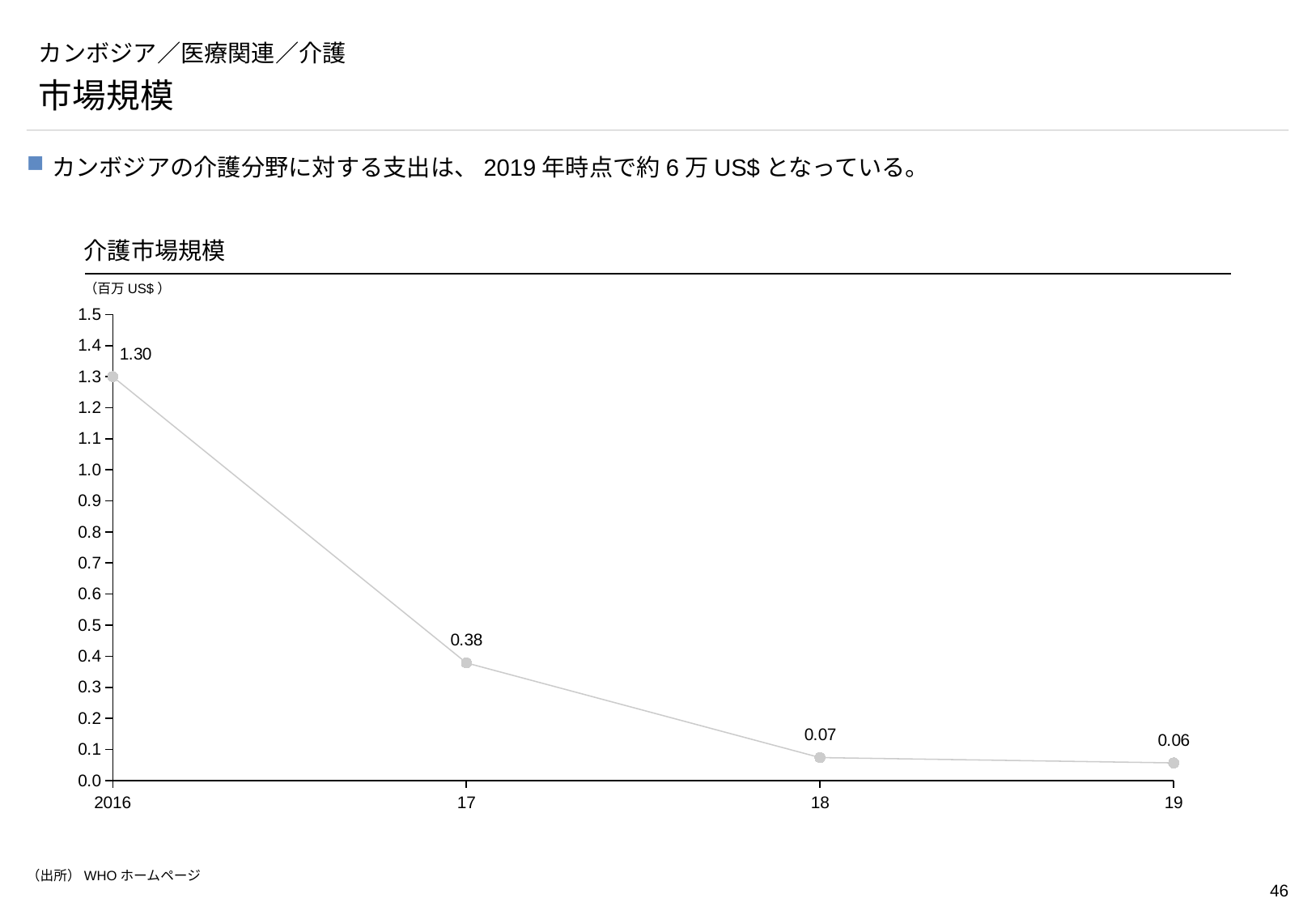

# カンボジア／医療関連／介護
市場規模
カンボジアの介護分野に対する支出は、2019年時点で約6万US$となっている。
介護市場規模
（百万US$）

### Chart

| Category |  |
|---|---|
2016
17
18
19
（出所）WHOホームページ